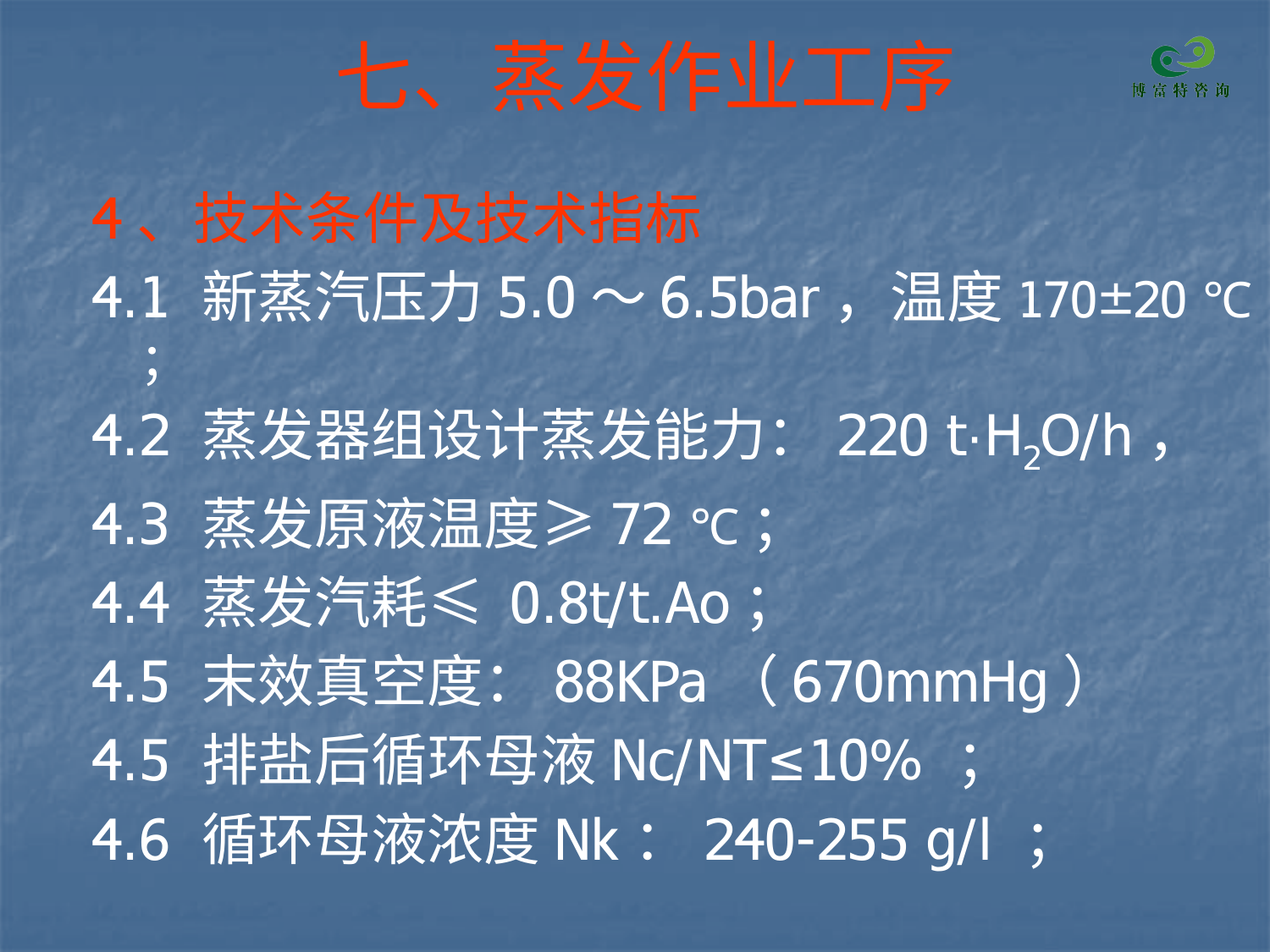

# 七、蒸发作业工序
4、技术条件及技术指标
4.1 新蒸汽压力5.0～6.5bar，温度170±20 ℃ ；
4.2 蒸发器组设计蒸发能力：220 t·H2O/h，
4.3 蒸发原液温度≥72 ℃；
4.4 蒸发汽耗≤ 0.8t/t.Ao；
4.5 末效真空度：88KPa（670mmHg）
4.5 排盐后循环母液Nc/NT≤10% ；
4.6 循环母液浓度Nk：240-255 g/l ；